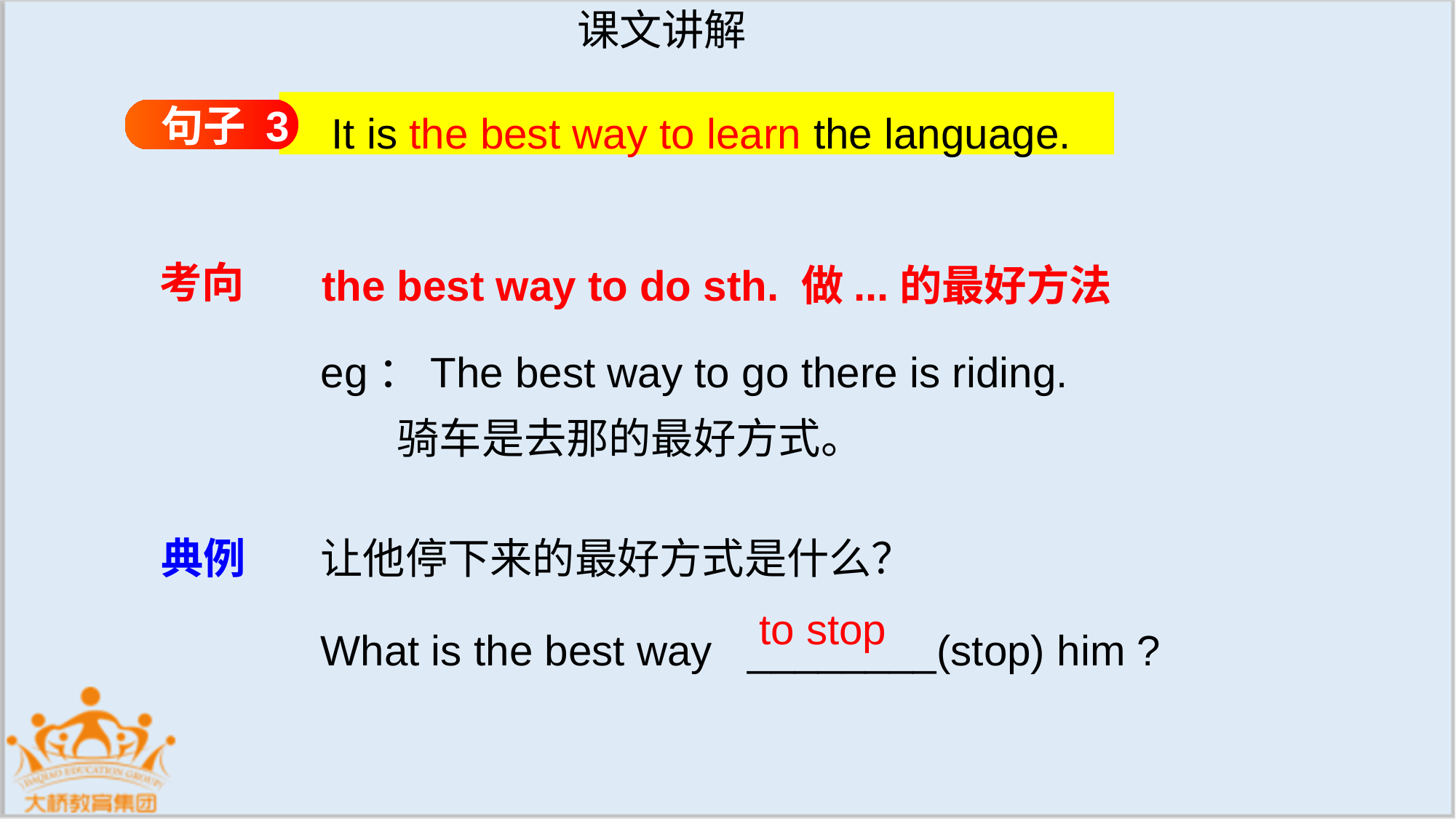

课文讲解
It is the best way to learn the language.

句子 3

the best way to do sth. 做...的最好方法
考向
eg：The best way to go there is riding.
       骑车是去那的最好方式。
典例
让他停下来的最好方式是什么？
What is the best way   ________(stop) him ?
to stop